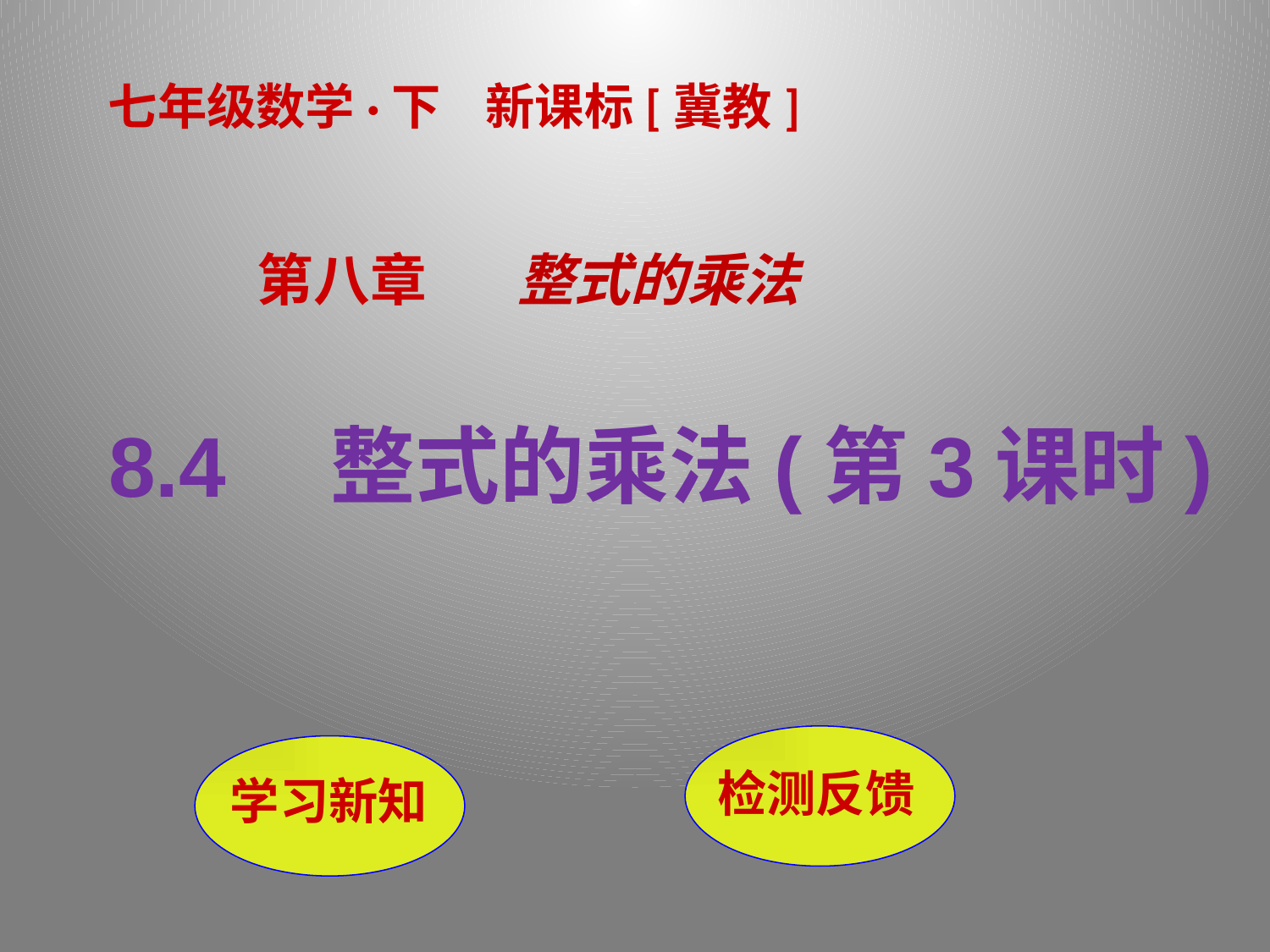

七年级数学·下    新课标[冀教]
第八章       整式的乘法
8.4　整式的乘法(第3课时)

检测反馈

 学习新知